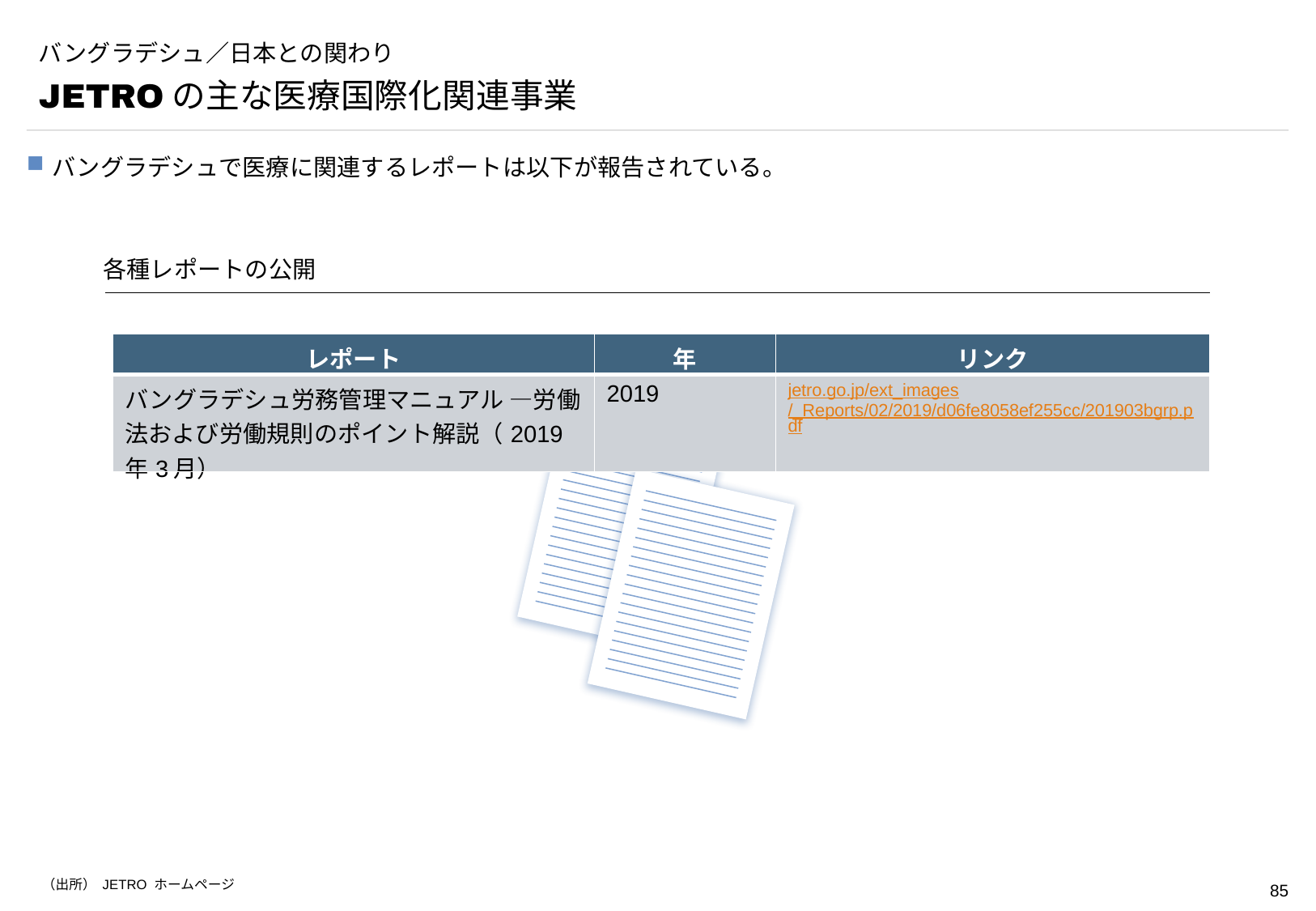

# バングラデシュ／日本との関わり
JETROの主な医療国際化関連事業
バングラデシュで医療に関連するレポートは以下が報告されている。
各種レポートの公開
| レポート | 年 | リンク |
| --- | --- | --- |
| バングラデシュ労務管理マニュアル ―労働法および労働規則のポイント解説（2019年3月） | 2019 | jetro.go.jp/ext\_images/\_Reports/02/2019/d06fe8058ef255cc/201903bgrp.pdf |

（出所） JETRO ホームページ